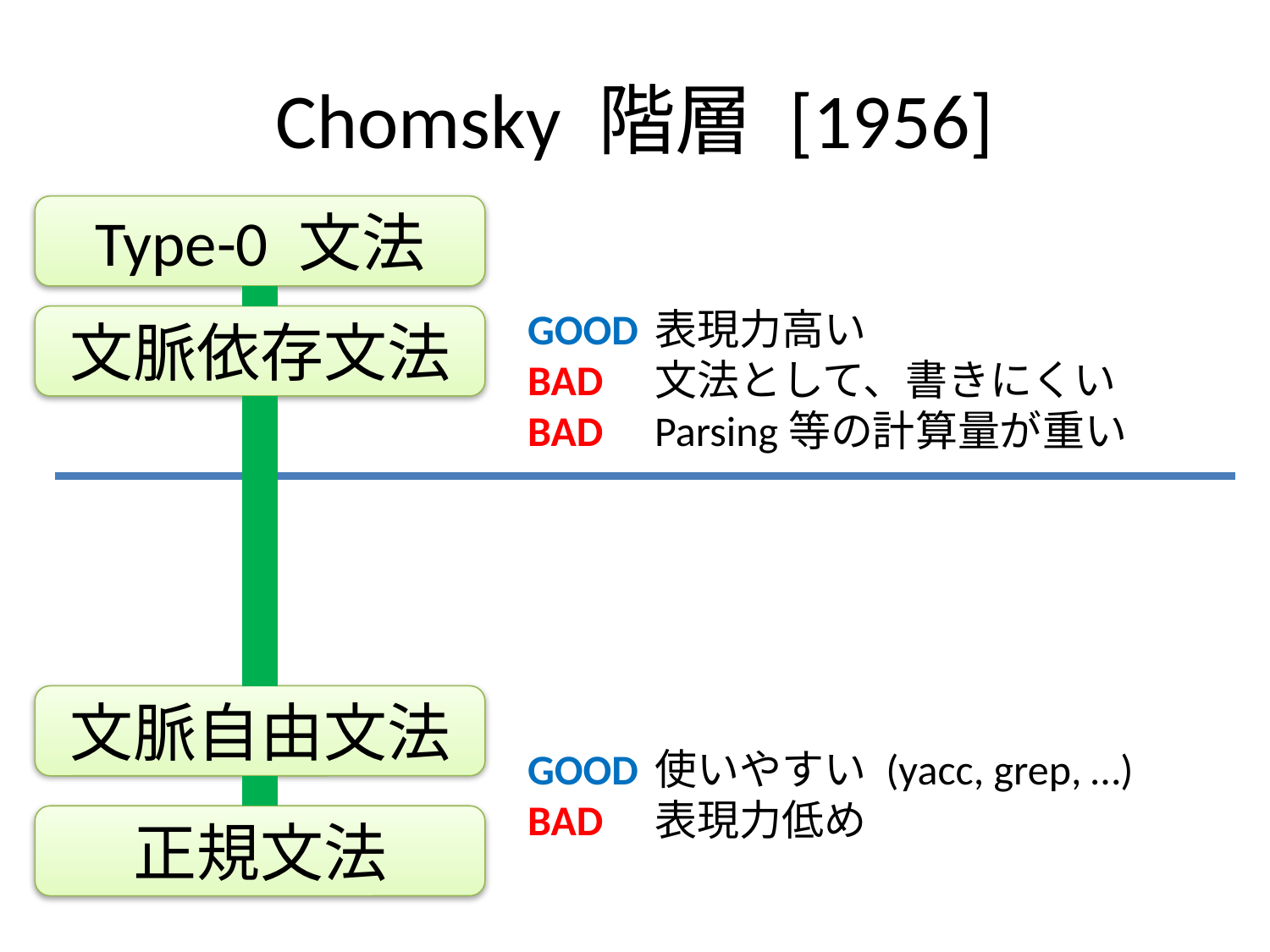

# Chomsky 階層 [1956]
Type-0 文法
Good	表現力高い
Bad	文法として、書きにくい
Bad	Parsing等の計算量が重い
文脈依存文法
文脈自由文法
Good	使いやすい (yacc, grep, …)
Bad	表現力低め
正規文法